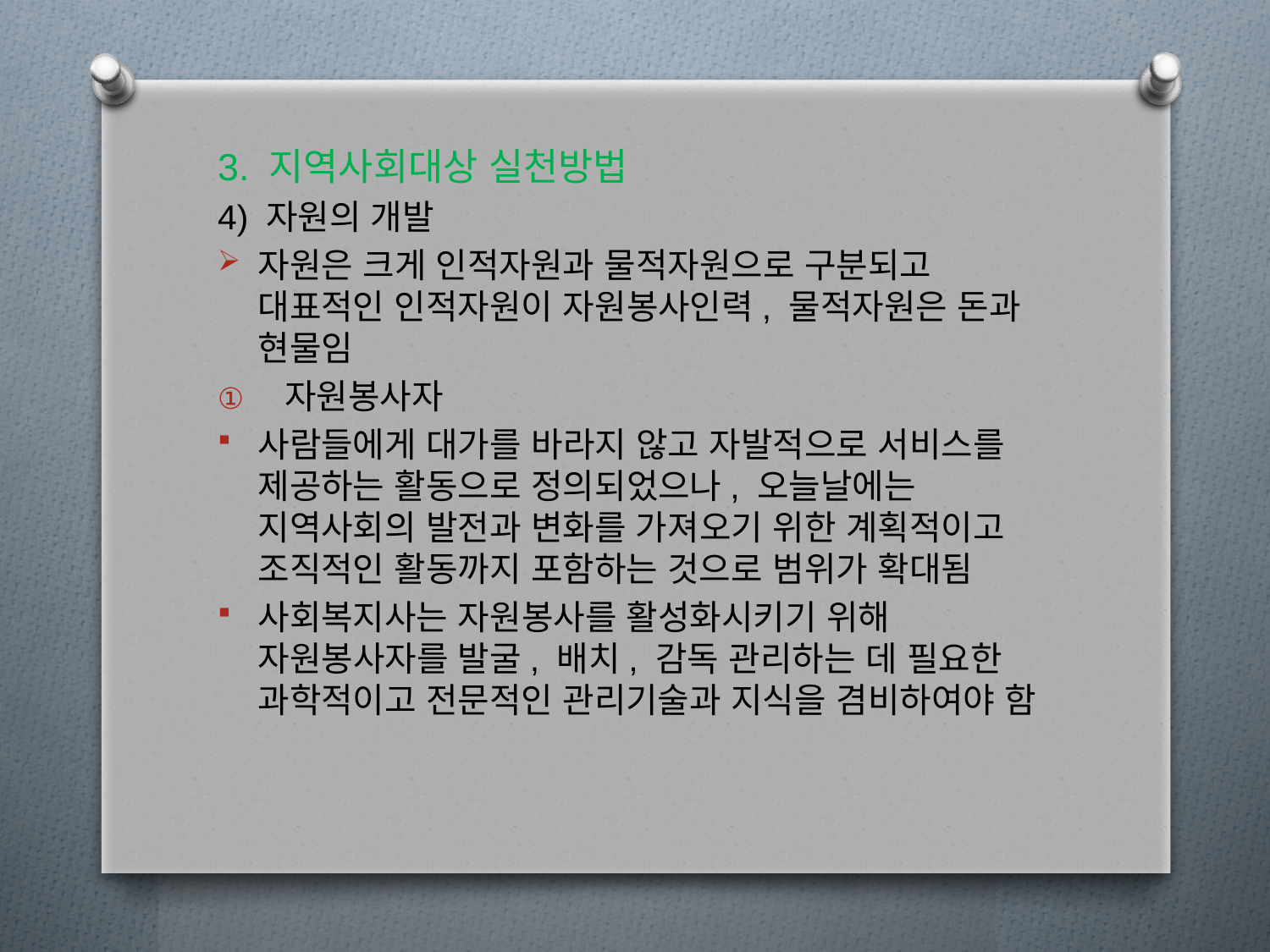

3. 지역사회대상 실천방법
4) 자원의 개발
자원은 크게 인적자원과 물적자원으로 구분되고 대표적인 인적자원이 자원봉사인력, 물적자원은 돈과 현물임
자원봉사자
사람들에게 대가를 바라지 않고 자발적으로 서비스를 제공하는 활동으로 정의되었으나, 오늘날에는 지역사회의 발전과 변화를 가져오기 위한 계획적이고 조직적인 활동까지 포함하는 것으로 범위가 확대됨
사회복지사는 자원봉사를 활성화시키기 위해 자원봉사자를 발굴, 배치, 감독 관리하는 데 필요한 과학적이고 전문적인 관리기술과 지식을 겸비하여야 함